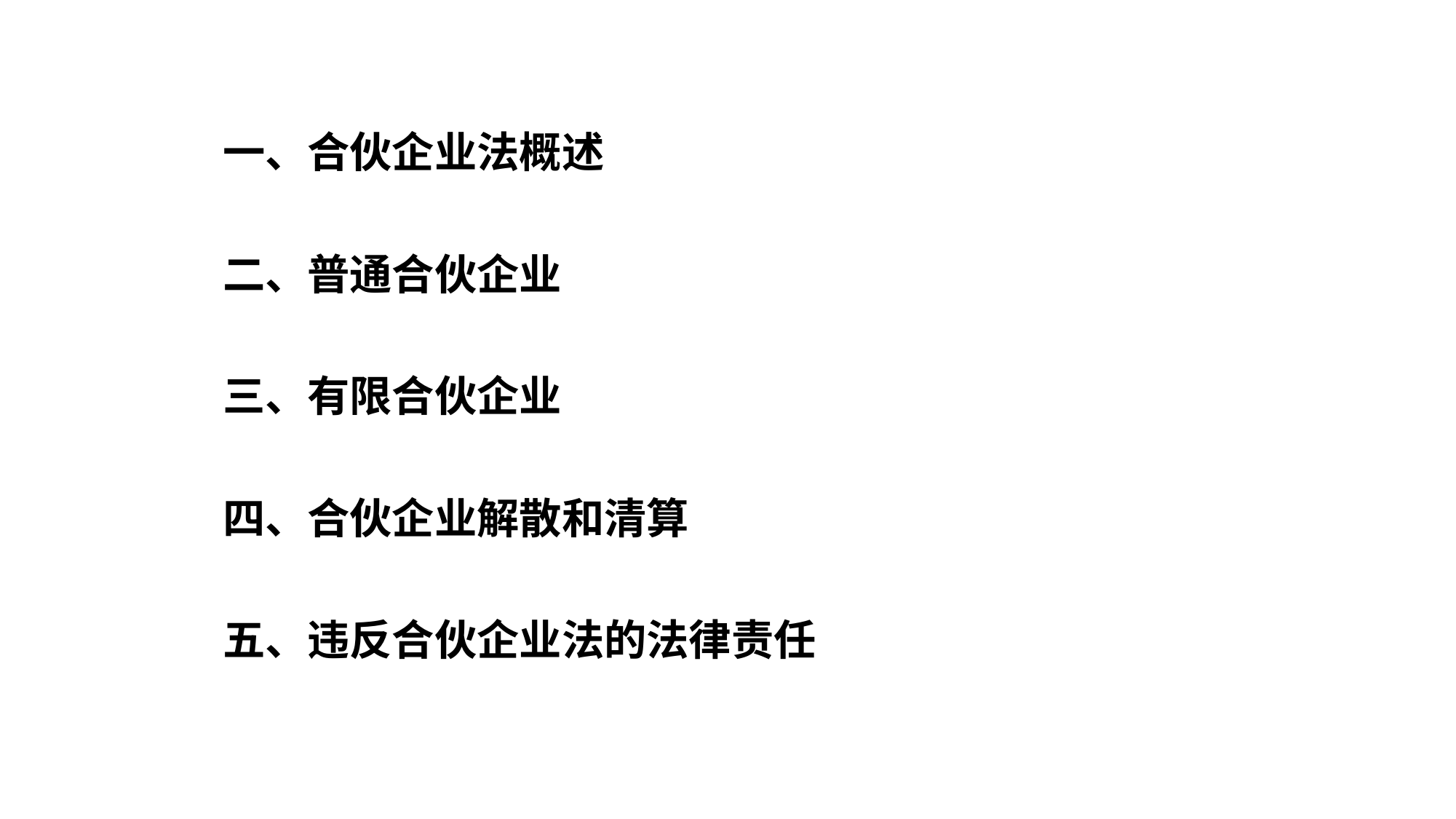

#
一、合伙企业法概述

二、普通合伙企业

三、有限合伙企业

四、合伙企业解散和清算

五、违反合伙企业法的法律责任